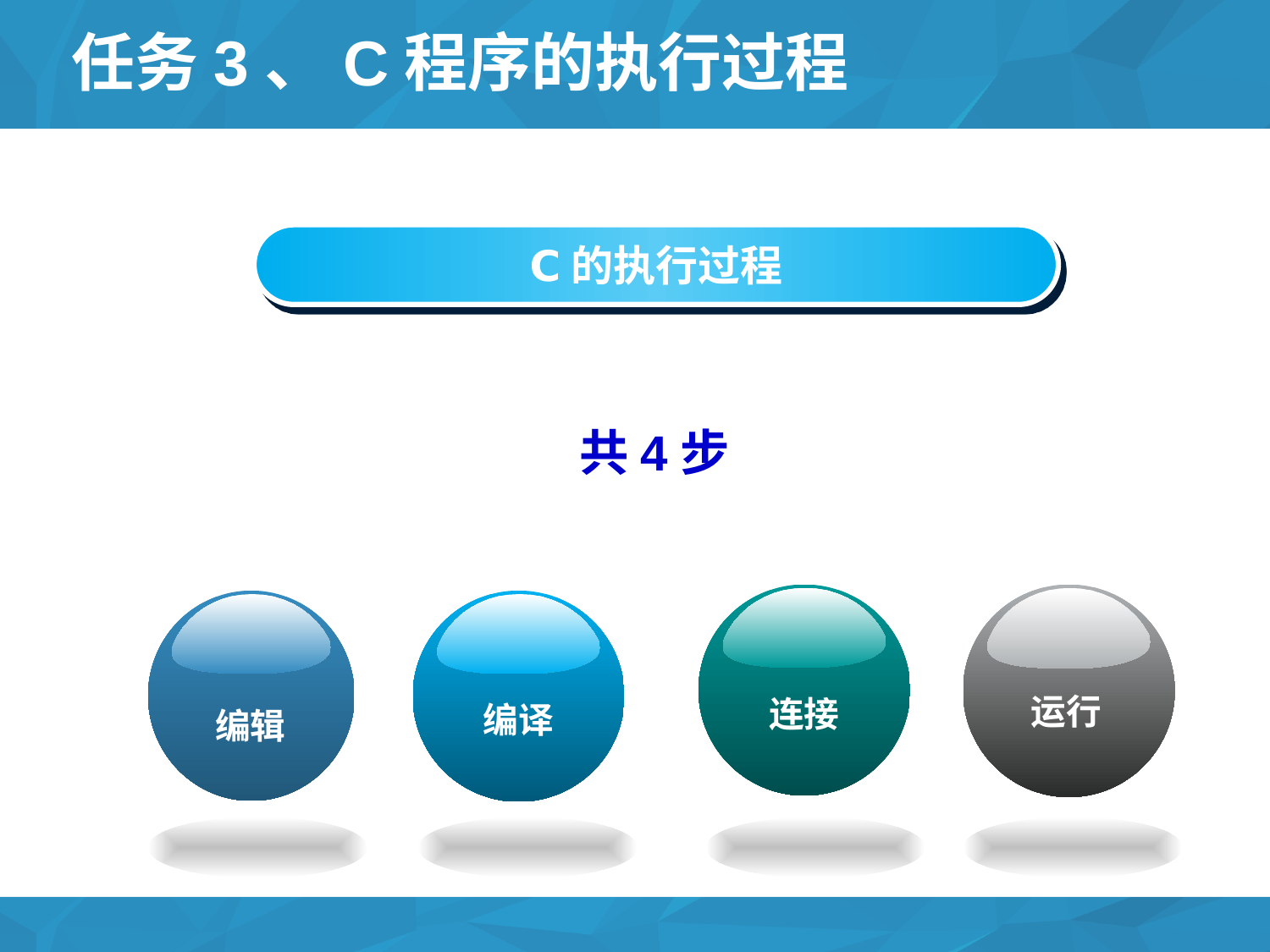

# 任务3、C程序的执行过程
C的执行过程

共4步

连接

运行

编辑

编译